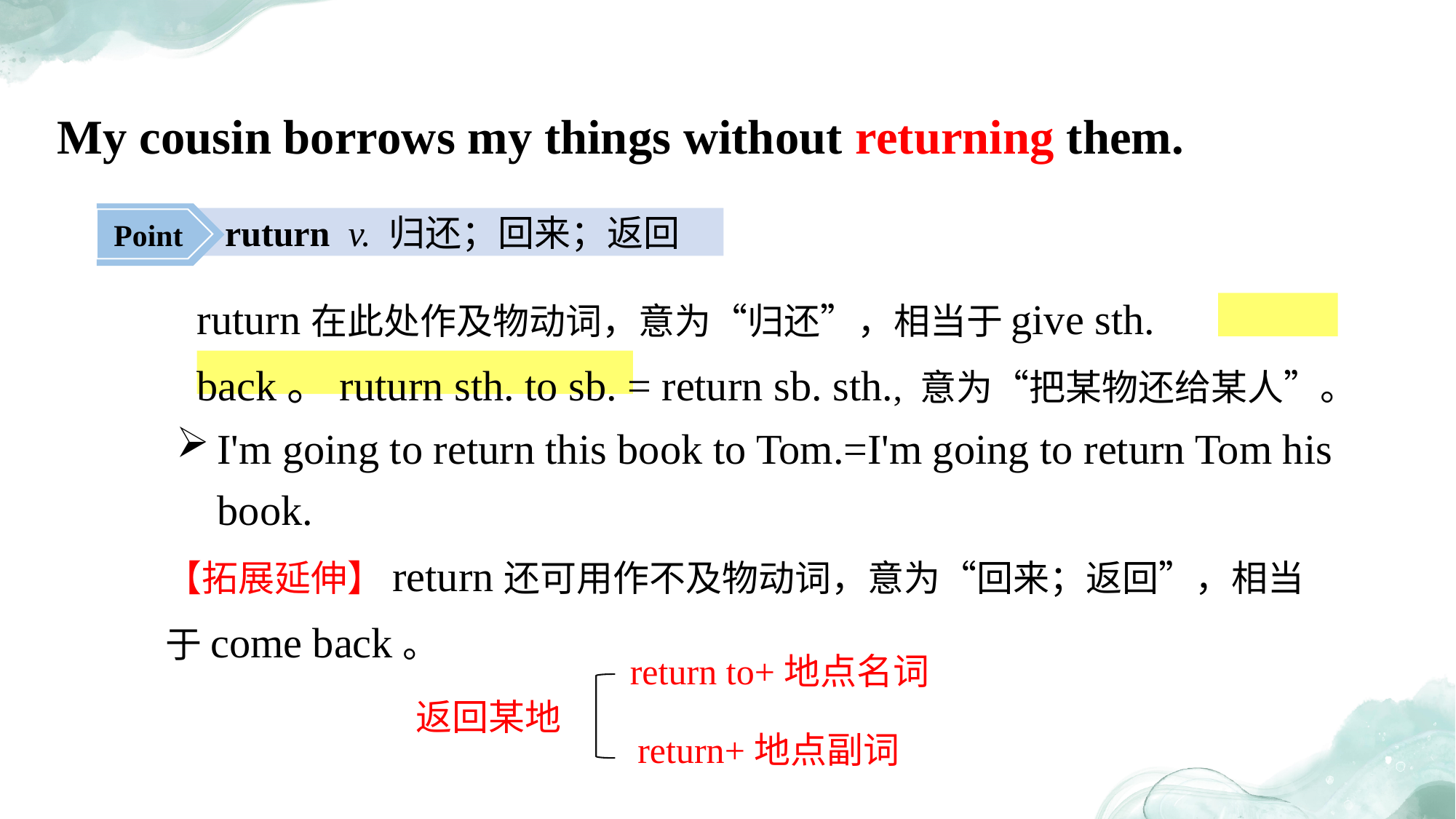

My cousin borrows my things without returning them.

Point
ruturn  v. 归还；回来；返回
ruturn在此处作及物动词，意为“归还”，相当于give sth. back。ruturn sth. to sb. = return sb. sth., 意为“把某物还给某人”。

I'm going to return this book to Tom.=I'm going to return Tom his book.
【拓展延伸】return还可用作不及物动词，意为“回来；返回”，相当于come back。
return to+地点名词

返回某地
return+地点副词